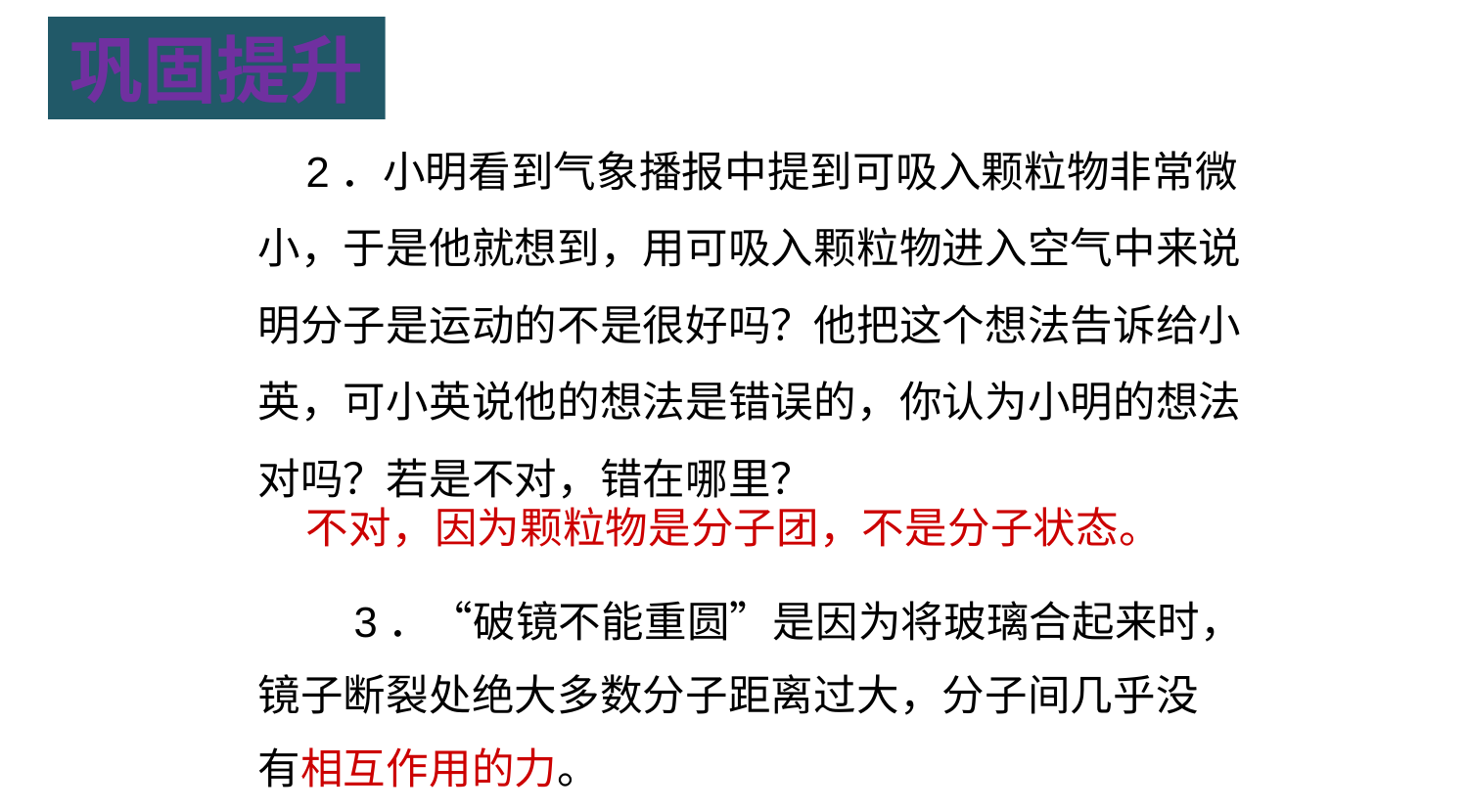

巩固提升
    2．小明看到气象播报中提到可吸入颗粒物非常微小，于是他就想到，用可吸入颗粒物进入空气中来说明分子是运动的不是很好吗？他把这个想法告诉给小英，可小英说他的想法是错误的，你认为小明的想法对吗？若是不对，错在哪里？

    不对，因为颗粒物是分子团，不是分子状态。
　　3．“破镜不能重圆”是因为将玻璃合起来时，镜子断裂处绝大多数分子距离过大，分子间几乎没有相互作用的力。